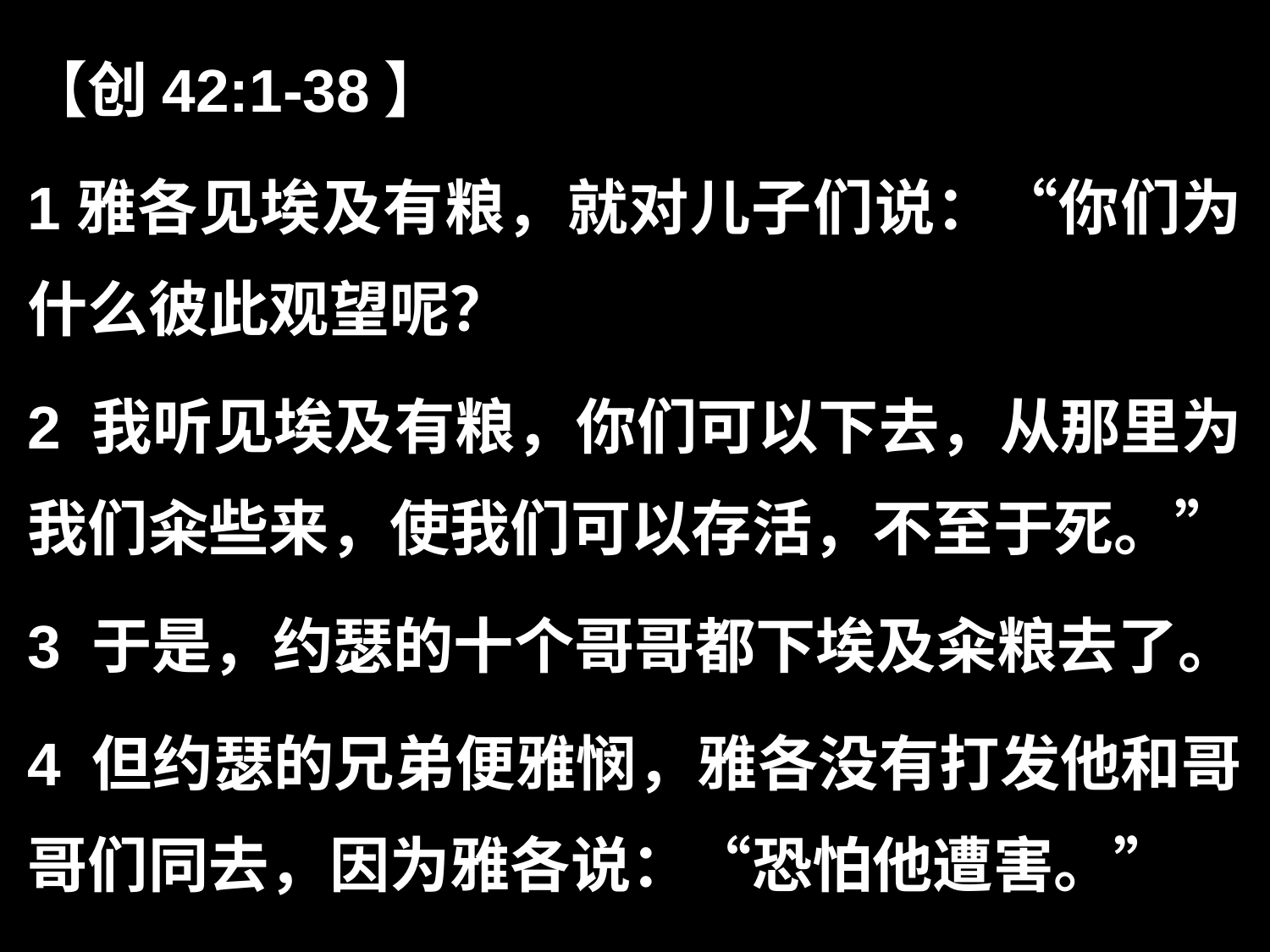

【创42:1-38】
1雅各见埃及有粮，就对儿子们说：“你们为什么彼此观望呢？
2 我听见埃及有粮，你们可以下去，从那里为我们籴些来，使我们可以存活，不至于死。”
3 于是，约瑟的十个哥哥都下埃及籴粮去了。
4 但约瑟的兄弟便雅悯，雅各没有打发他和哥哥们同去，因为雅各说：“恐怕他遭害。”